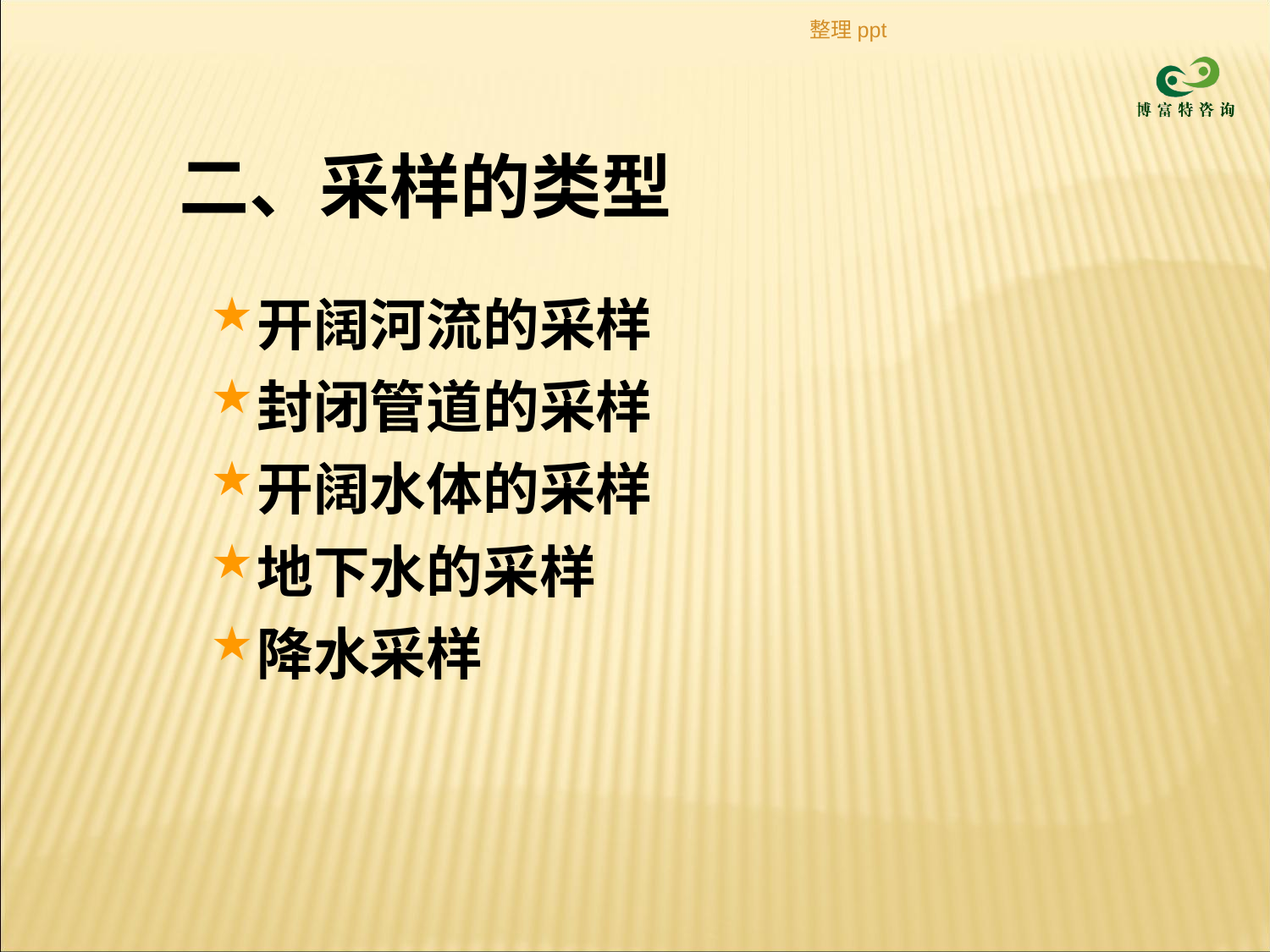

整理ppt
二、采样的类型
开阔河流的采样
封闭管道的采样
开阔水体的采样
地下水的采样
降水采样
48